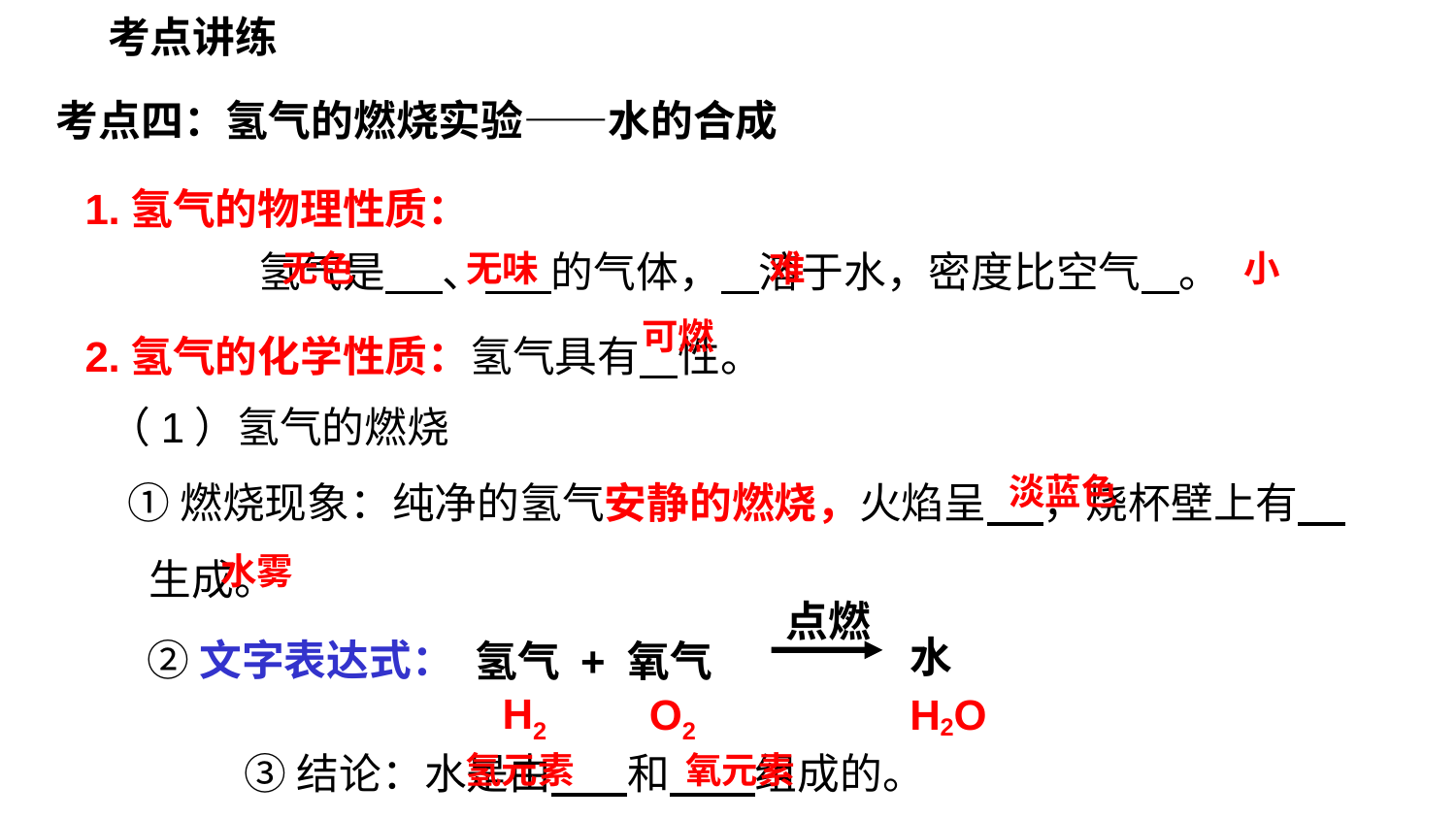

考点讲练
考点四：氢气的燃烧实验——水的合成
1.氢气的物理性质：
氢气是      、       的气体，    溶于水，密度比空气    。
无色
无味
难
小
2.氢气的化学性质：氢气具有    性。
可燃
（1）氢气的燃烧
  ①燃烧现象：纯净的氢气安静的燃烧，火焰呈      ，烧杯壁上有      生成。
淡蓝色
水雾
点燃
水
氢气 + 氧气

H2
O2
H2O
②文字表达式：
③结论：水是由        和         组成的。
氢元素
氧元素